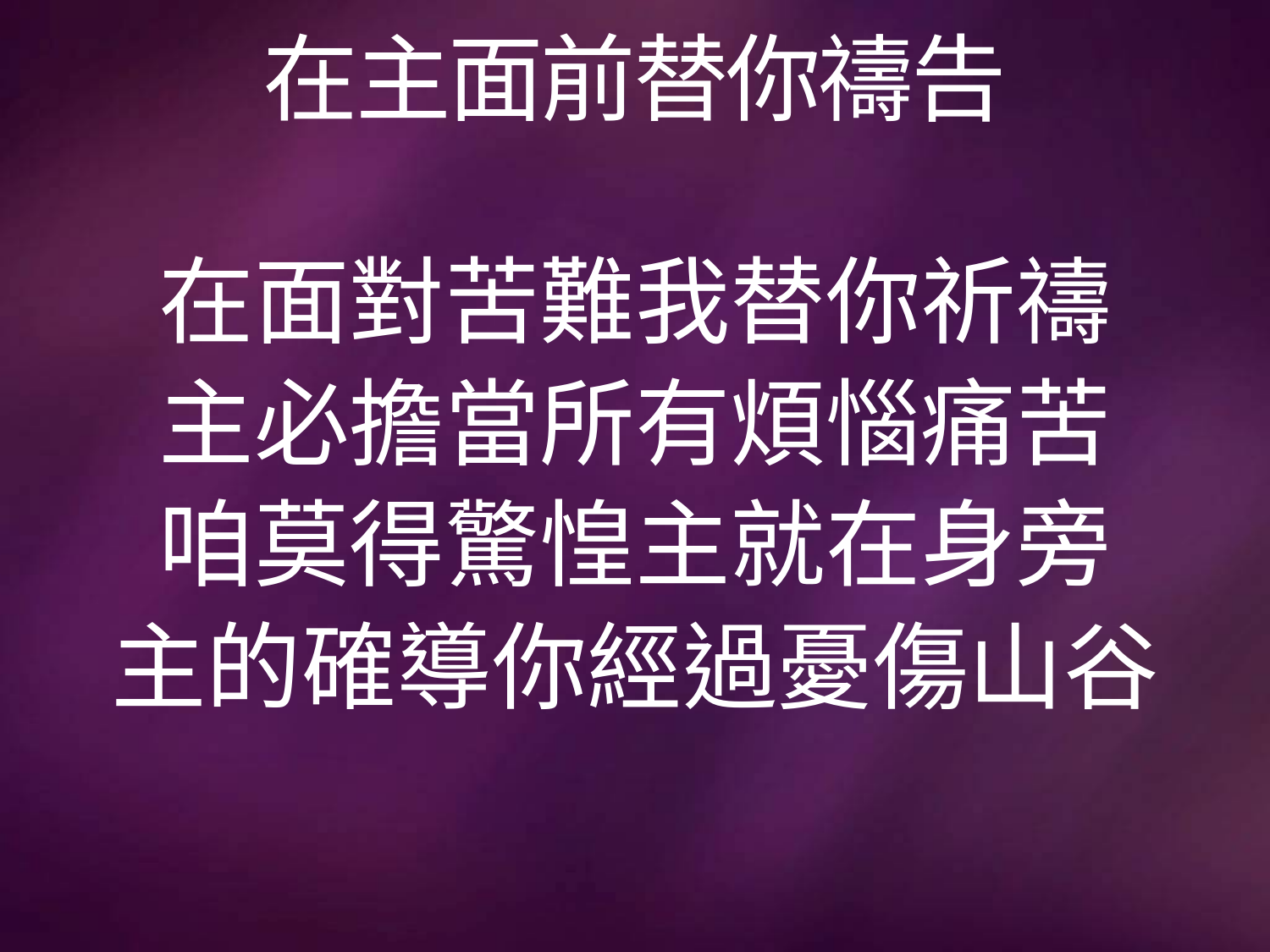

# 在主面前替你禱告
在面對苦難我替你祈禱
主必擔當所有煩惱痛苦
咱莫得驚惶主就在身旁
主的確導你經過憂傷山谷